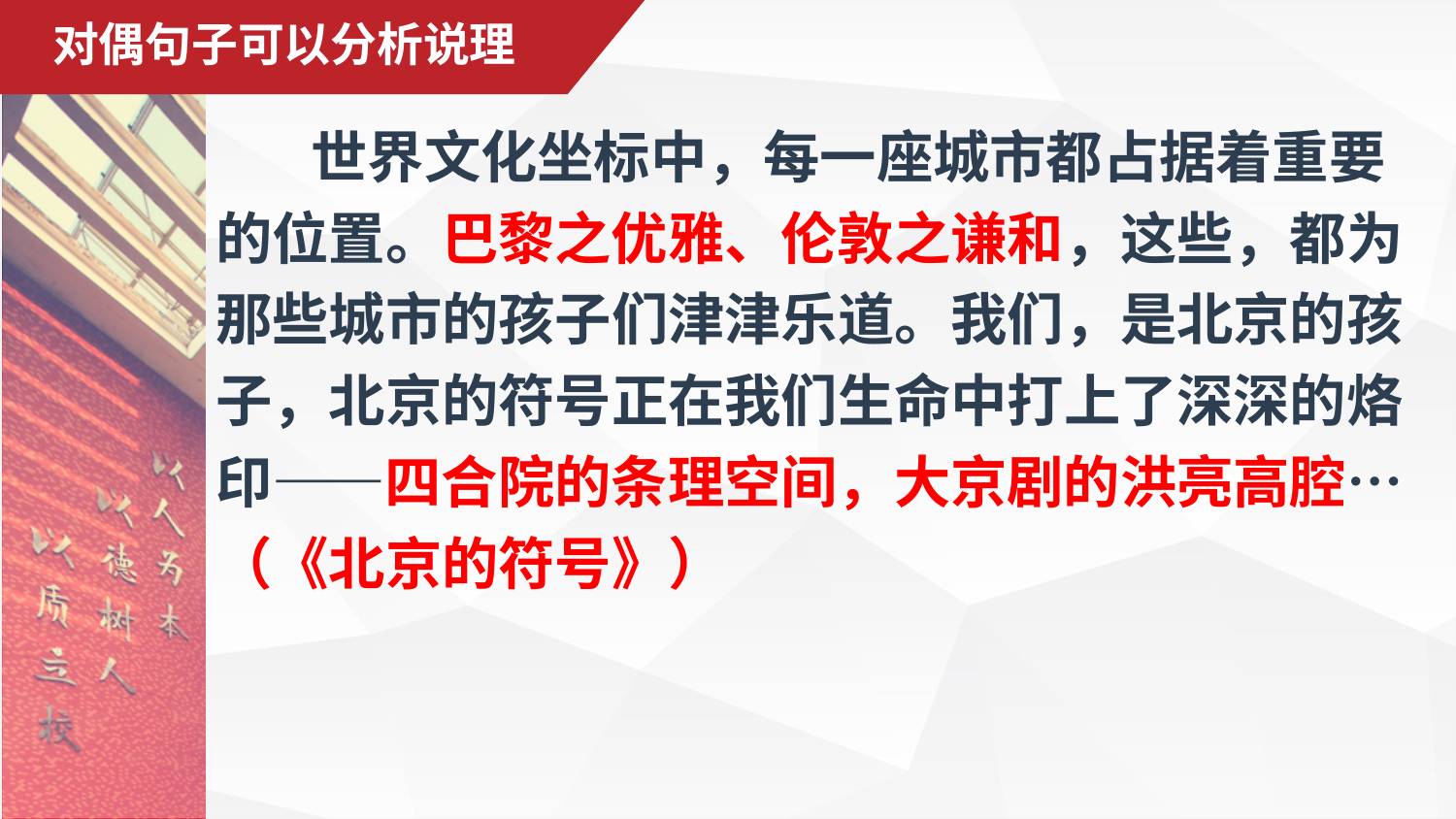

# 对偶句子可以分析说理
             世界文化坐标中，每一座城市都占据着重要的位置。巴黎之优雅、伦敦之谦和，这些，都为那些城市的孩子们津津乐道。我们，是北京的孩子，北京的符号正在我们生命中打上了深深的烙印——四合院的条理空间，大京剧的洪亮高腔…（《北京的符号》）